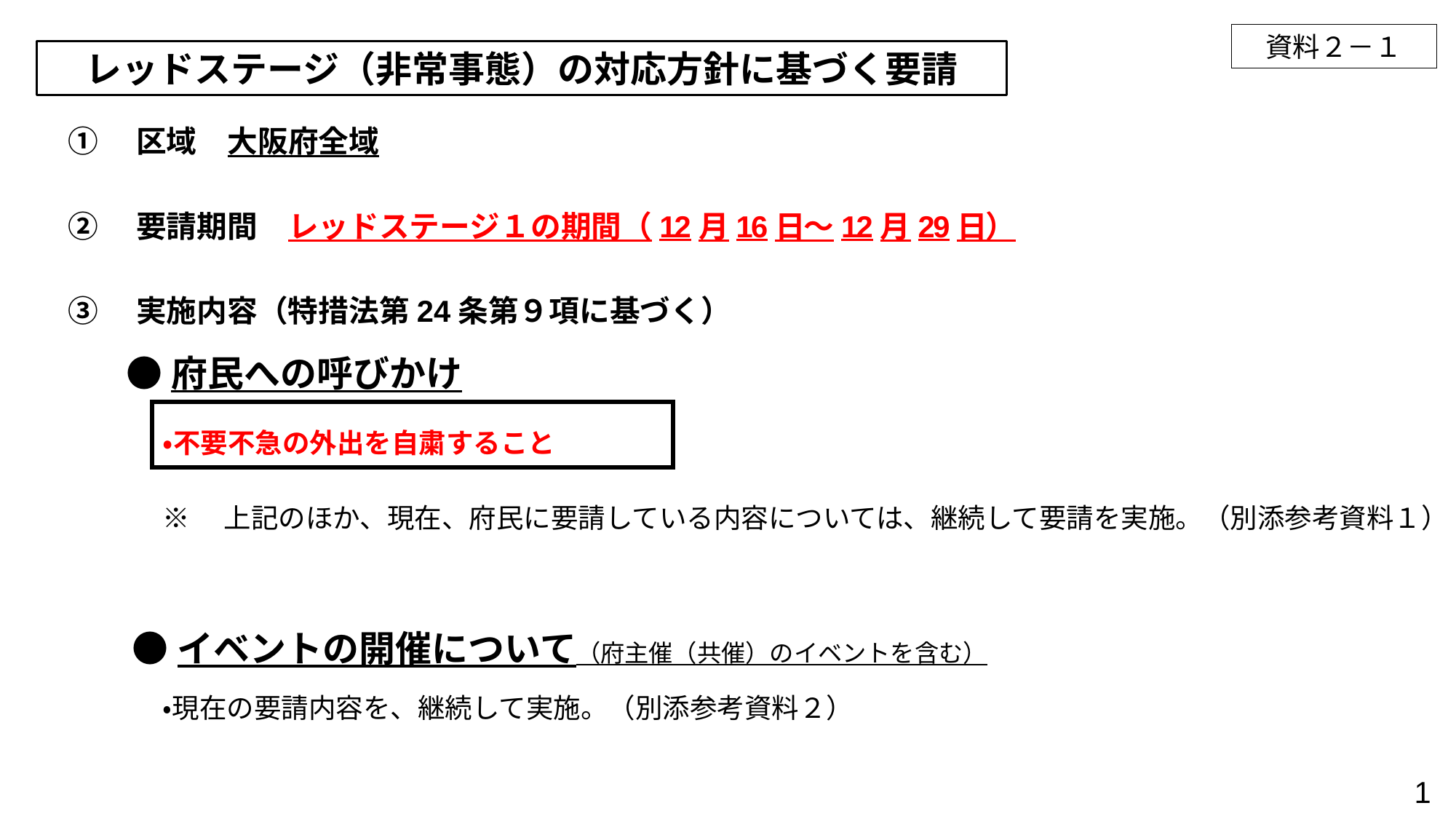

資料２－１
レッドステージ（非常事態）の対応方針に基づく要請
   ①　区域　大阪府全域

   ②　要請期間　レッドステージ１の期間（12月16日～12月29日）

   ③　実施内容（特措法第24条第９項に基づく）
●府民への呼びかけ

・不要不急の外出を自粛すること
※　上記のほか、現在、府民に要請している内容については、継続して要請を実施。（別添参考資料１）

●イベントの開催について（府主催（共催）のイベントを含む）
・現在の要請内容を、継続して実施。（別添参考資料２）
1